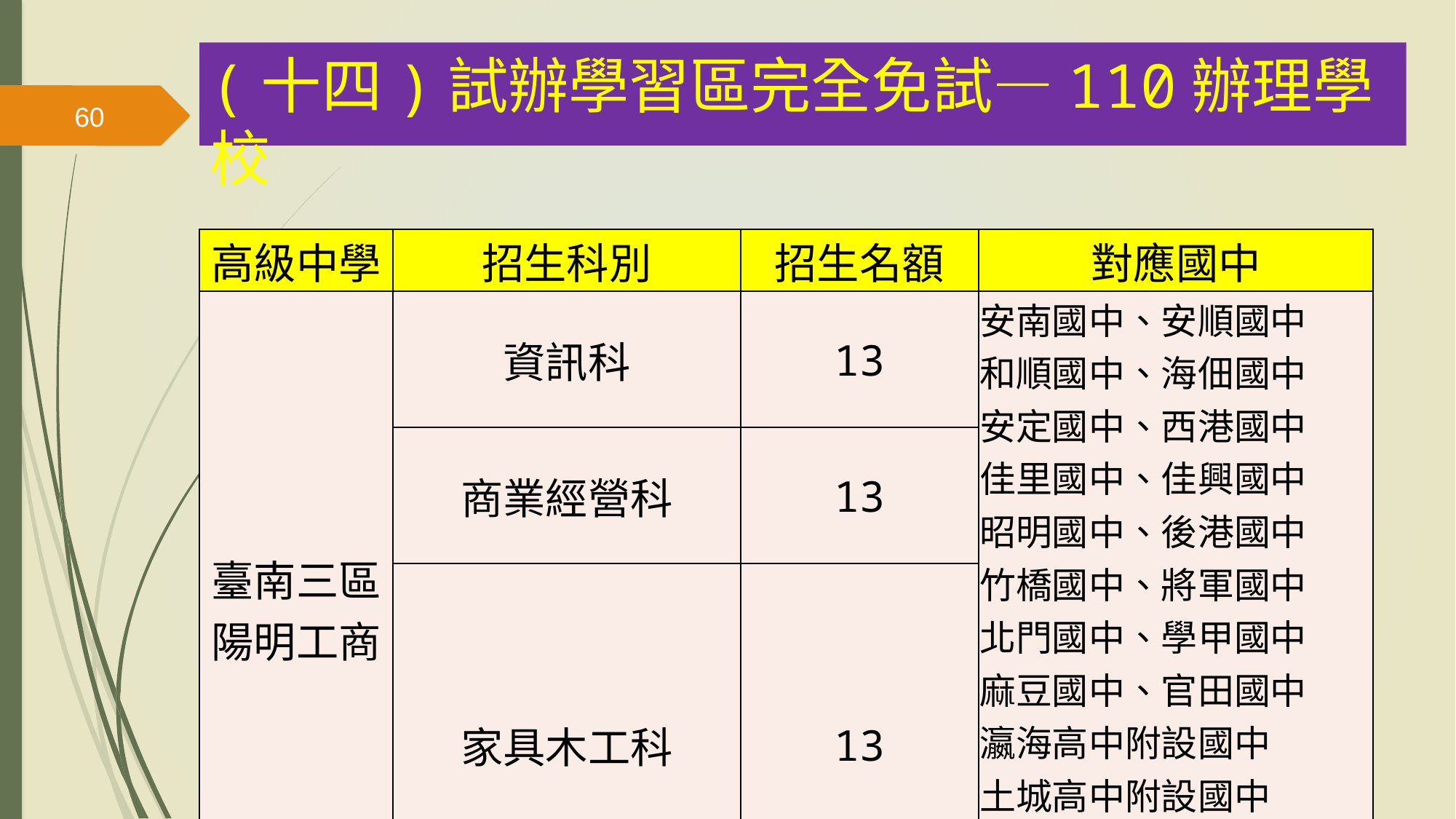

(十四)試辦學習區完全免試—110辦理學校
60
| 高級中學 | 招生科別 | 招生名額 | 對應國中 |
| --- | --- | --- | --- |
| 臺南三區 陽明工商 | 資訊科 | 13 | 安南國中、安順國中 和順國中、海佃國中 安定國中、西港國中 佳里國中、佳興國中 昭明國中、後港國中 竹橋國中、將軍國中 北門國中、學甲國中 麻豆國中、官田國中 瀛海高中附設國中 土城高中附設國中 港明高中附設國中 黎明高中附設國中 |
|  | 商業經營科 | 13 |  |
|  | 家具木工科 | 13 |  |